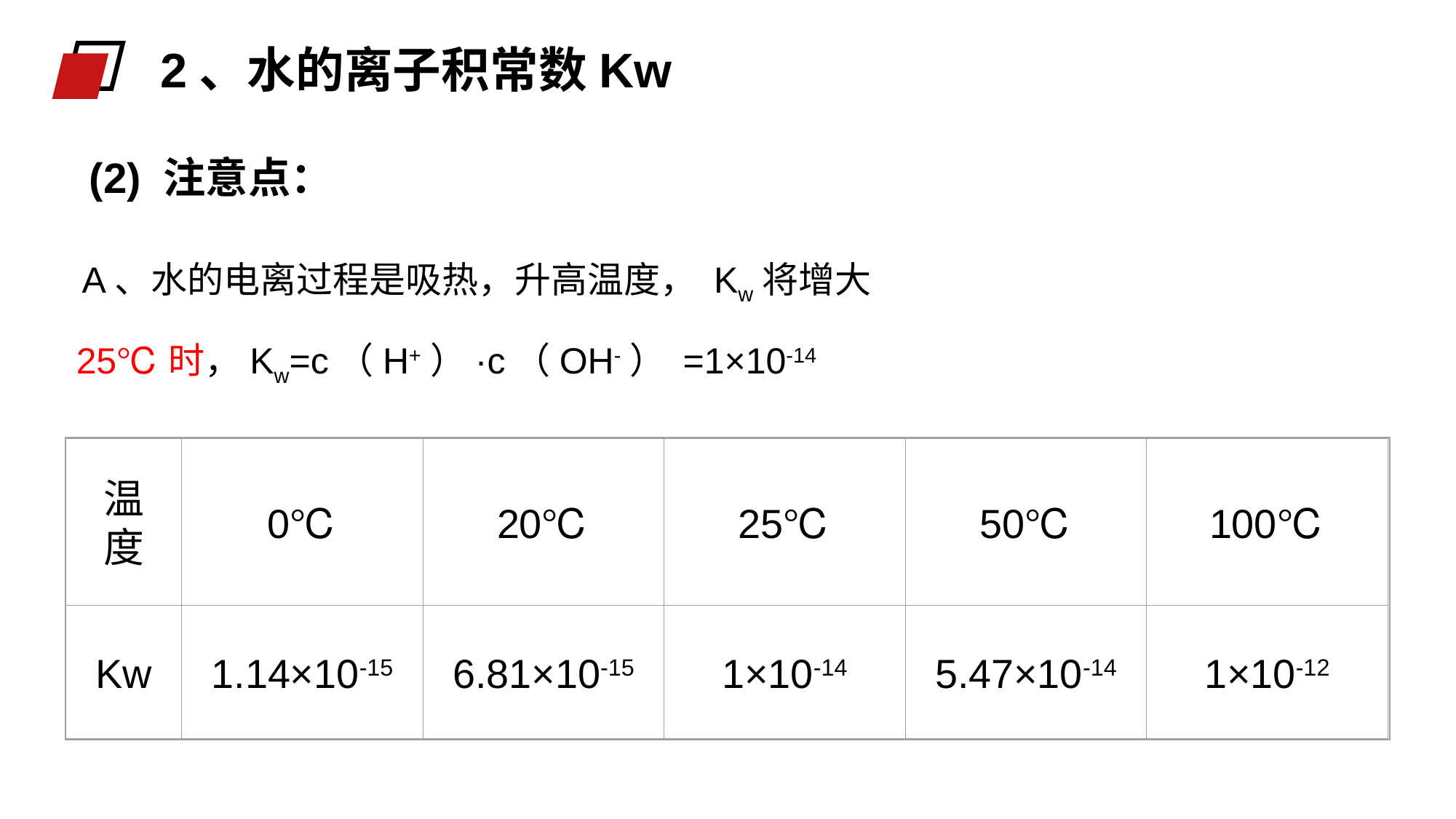

2、水的离子积常数Kw
(2) 注意点：
A、水的电离过程是吸热，升高温度， Kw将增大
25℃时，Kw=c（H+）·c（OH-） =1×10-14

温度

0℃

20℃

25℃

50℃

100℃

Kw

1.14×10-15

6.81×10-15

1×10-14

5.47×10-14

1×10-12